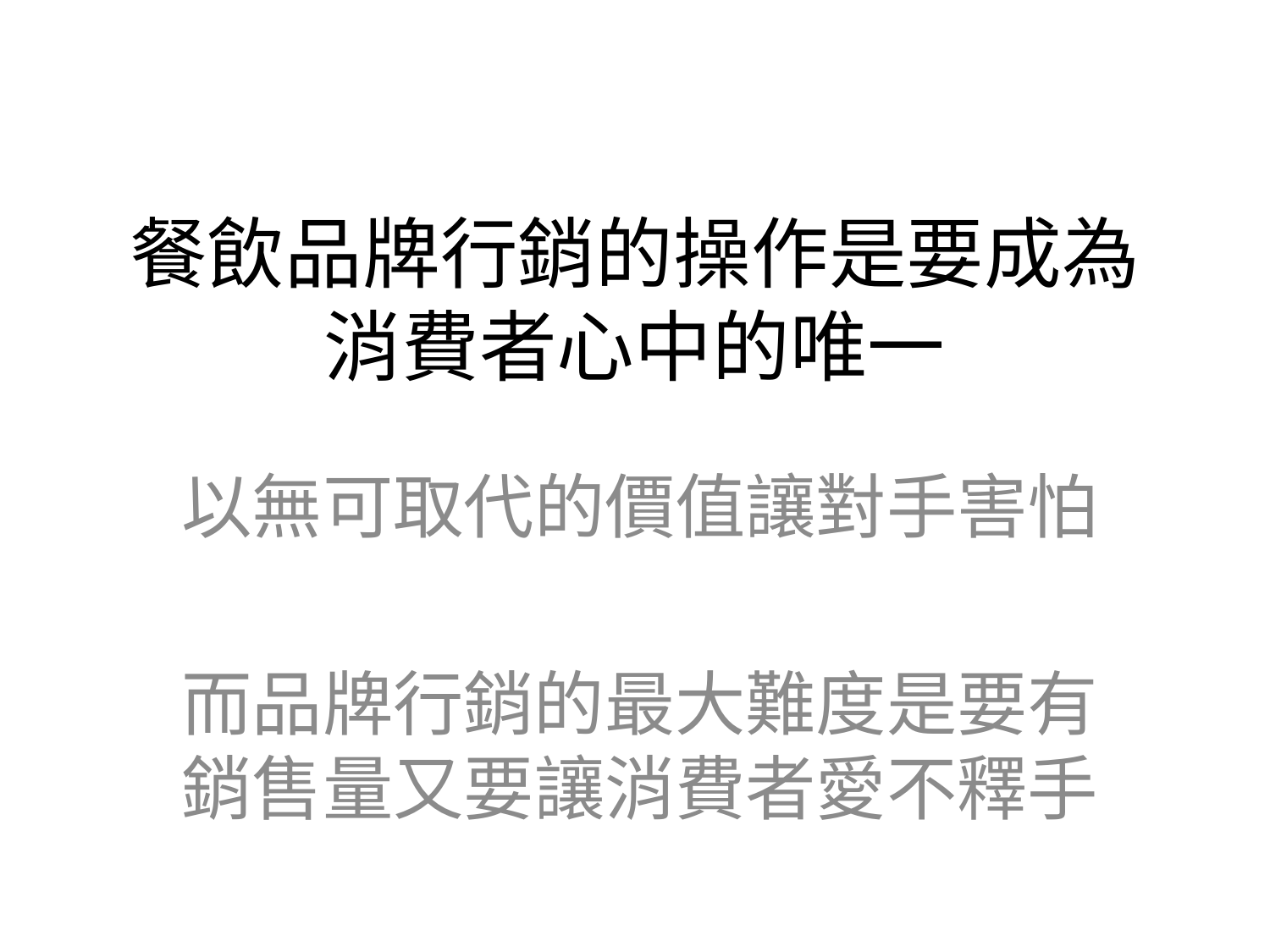

# 餐飲品牌行銷的操作是要成為消費者心中的唯一
以無可取代的價值讓對手害怕

而品牌行銷的最大難度是要有銷售量又要讓消費者愛不釋手